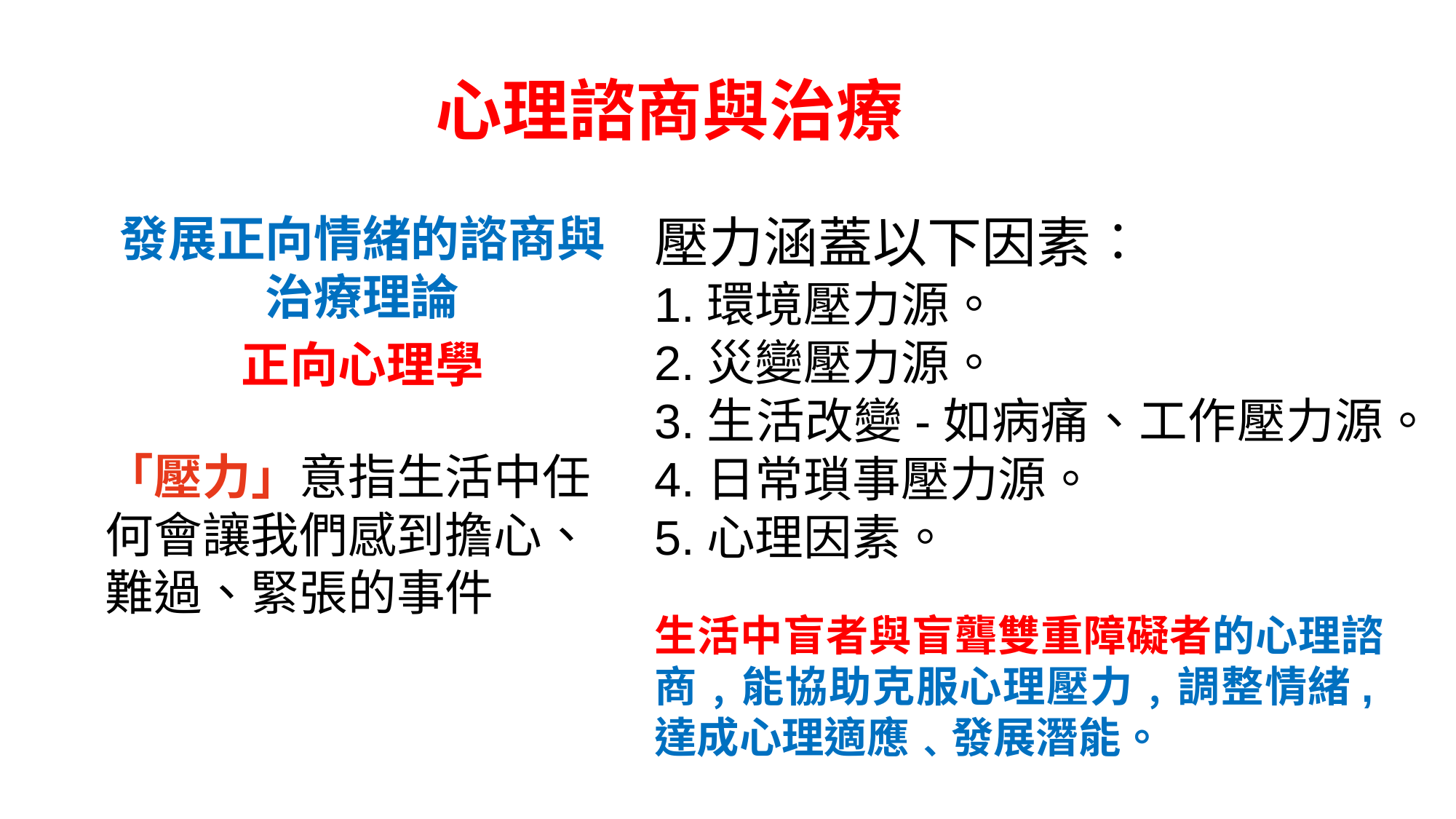

# 心理諮商與治療
發展正向情緒的諮商與治療理論
正向心理學

「壓力」意指生活中任何會讓我們感到擔心、難過、緊張的事件
壓力涵蓋以下因素︰
1.環境壓力源。
2.災變壓力源。
3.生活改變-如病痛、工作壓力源。
4.日常瑣事壓力源。
5.心理因素。

生活中盲者與盲聾雙重障礙者的心理諮商﹐能協助克服心理壓力﹐調整情緒,達成心理適應﹑發展潛能。